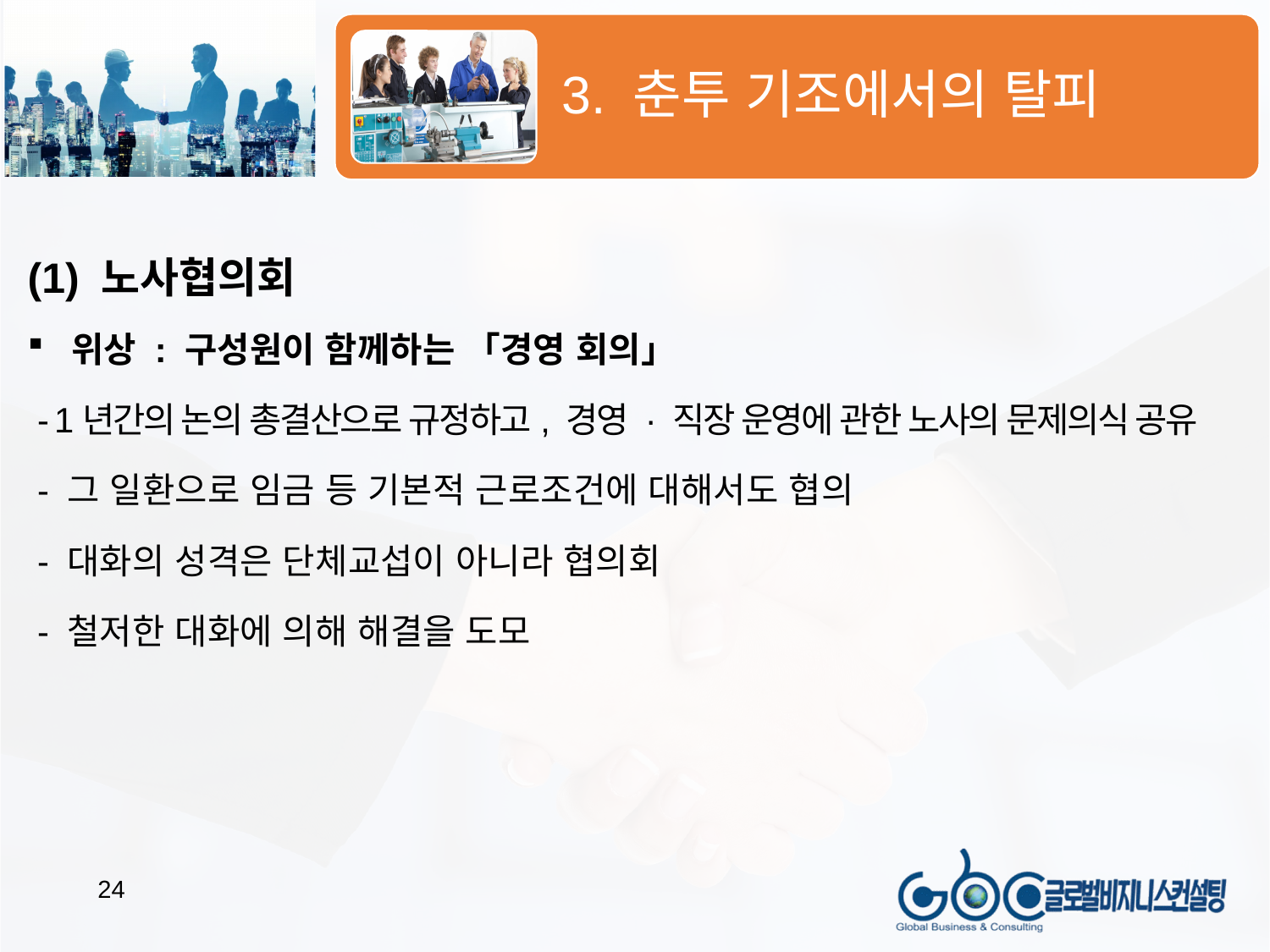

3. 춘투 기조에서의 탈피
(1) 노사협의회

 위상 : 구성원이 함께하는 「경영 회의」
 - 1년간의 논의 총결산으로 규정하고, 경영 · 직장 운영에 관한 노사의 문제의식 공유
 - 그 일환으로 임금 등 기본적 근로조건에 대해서도 협의
 - 대화의 성격은 단체교섭이 아니라 협의회
 - 철저한 대화에 의해 해결을 도모
24